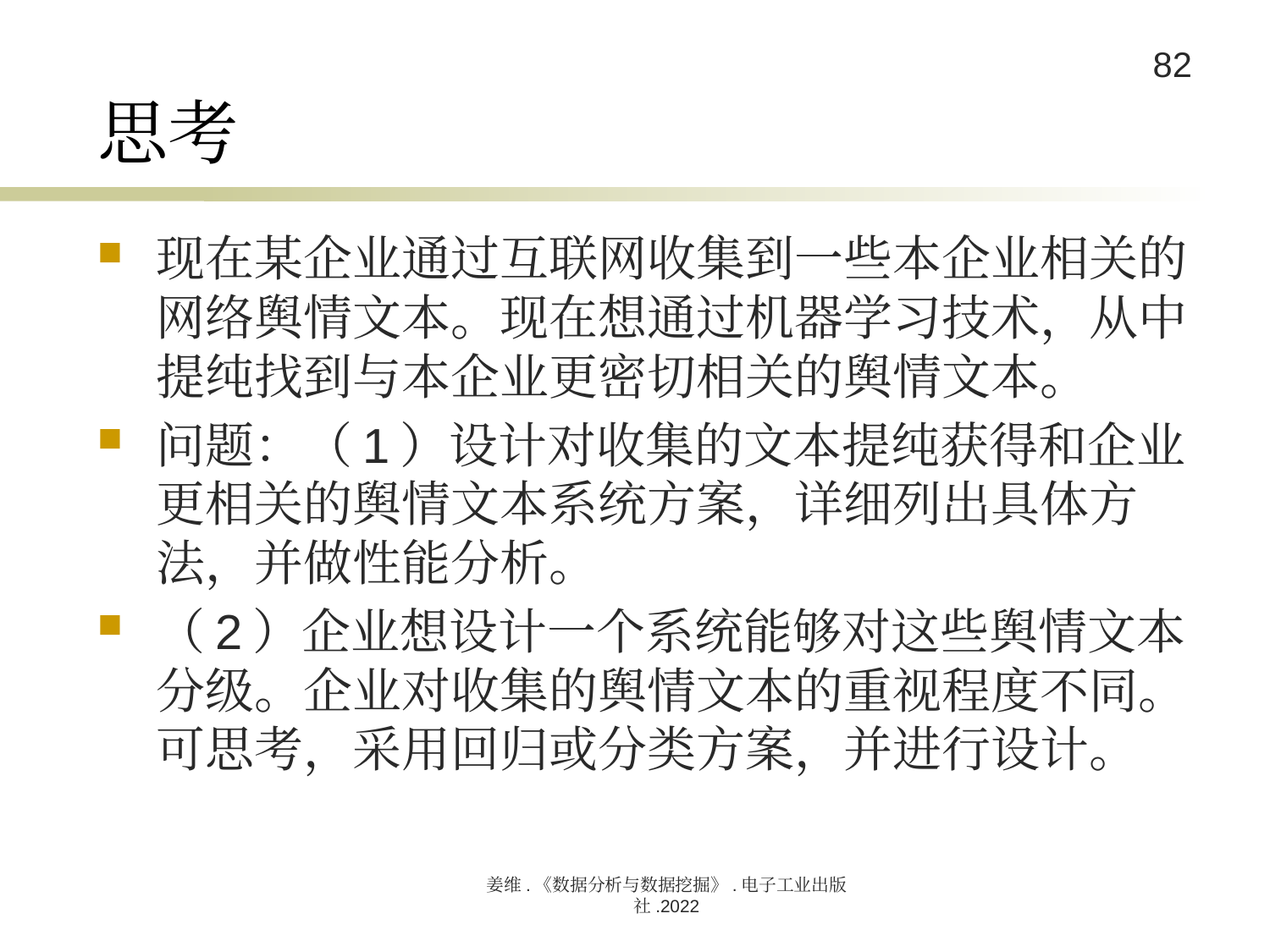

# 思考
现在某企业通过互联网收集到一些本企业相关的网络舆情文本。现在想通过机器学习技术，从中提纯找到与本企业更密切相关的舆情文本。
问题：（1）设计对收集的文本提纯获得和企业更相关的舆情文本系统方案，详细列出具体方法，并做性能分析。
（2）企业想设计一个系统能够对这些舆情文本分级。企业对收集的舆情文本的重视程度不同。可思考，采用回归或分类方案，并进行设计。
姜维.《数据分析与数据挖掘》.电子工业出版社.2022